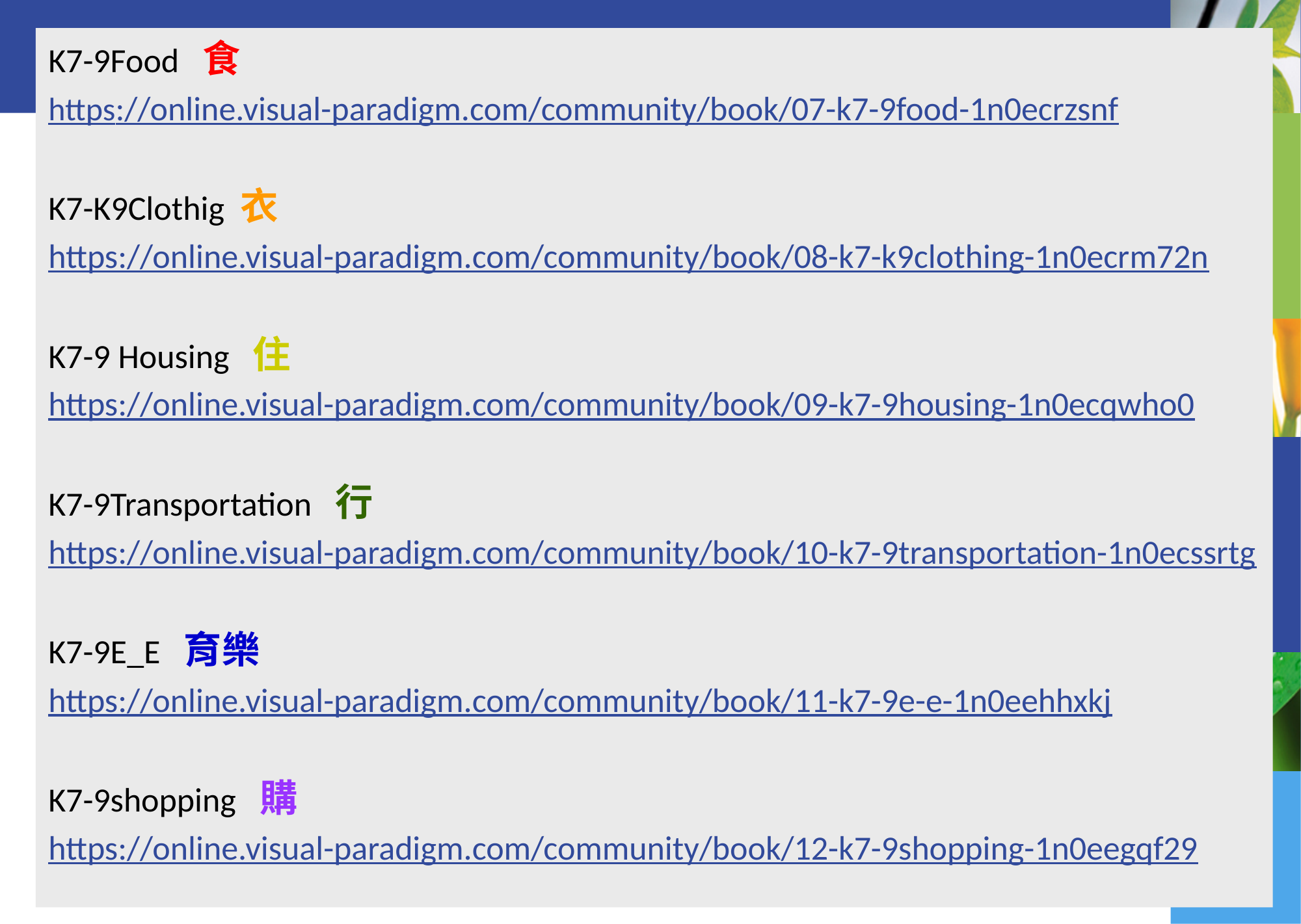

K7-9Food  食
https://online.visual-paradigm.com/community/book/07-k7-9food-1n0ecrzsnf

K7-K9Clothig 衣
https://online.visual-paradigm.com/community/book/08-k7-k9clothing-1n0ecrm72n

K7-9 Housing  住
https://online.visual-paradigm.com/community/book/09-k7-9housing-1n0ecqwho0

K7-9Transportation  行
https://online.visual-paradigm.com/community/book/10-k7-9transportation-1n0ecssrtg

K7-9E_E  育樂
https://online.visual-paradigm.com/community/book/11-k7-9e-e-1n0eehhxkj

K7-9shopping  購
https://online.visual-paradigm.com/community/book/12-k7-9shopping-1n0eegqf29